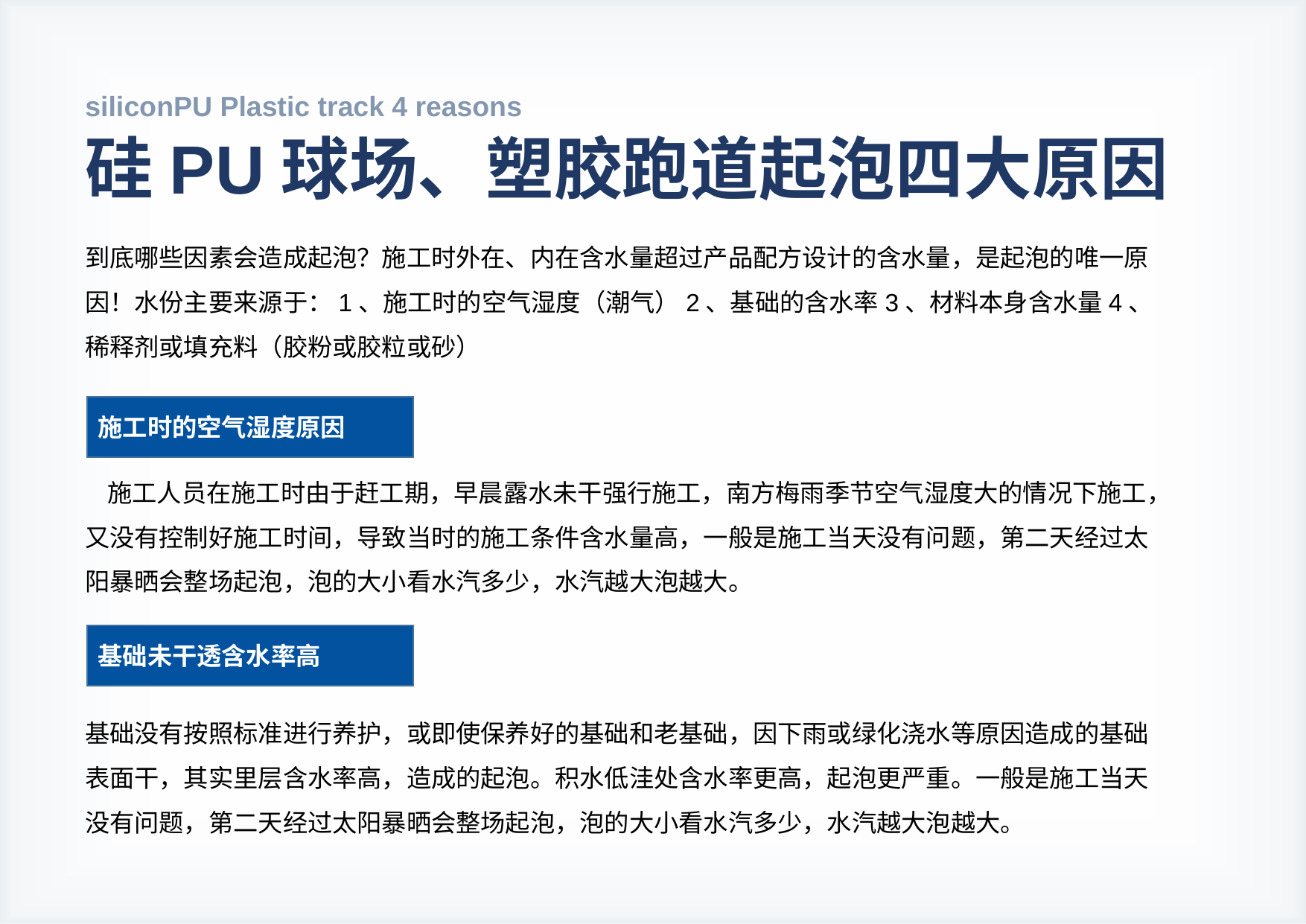

siliconPU Plastic track 4 reasons
硅PU球场、塑胶跑道起泡四大原因
到底哪些因素会造成起泡？施工时外在、内在含水量超过产品配方设计的含水量，是起泡的唯一原因！水份主要来源于：1、施工时的空气湿度（潮气）2、基础的含水率3、材料本身含水量4、稀释剂或填充料（胶粉或胶粒或砂）
施工时的空气湿度原因
   施工人员在施工时由于赶工期，早晨露水未干强行施工，南方梅雨季节空气湿度大的情况下施工，又没有控制好施工时间，导致当时的施工条件含水量高，一般是施工当天没有问题，第二天经过太阳暴晒会整场起泡，泡的大小看水汽多少，水汽越大泡越大。
基础未干透含水率高
基础没有按照标准进行养护，或即使保养好的基础和老基础，因下雨或绿化浇水等原因造成的基础表面干，其实里层含水率高，造成的起泡。积水低洼处含水率更高，起泡更严重。一般是施工当天没有问题，第二天经过太阳暴晒会整场起泡，泡的大小看水汽多少，水汽越大泡越大。